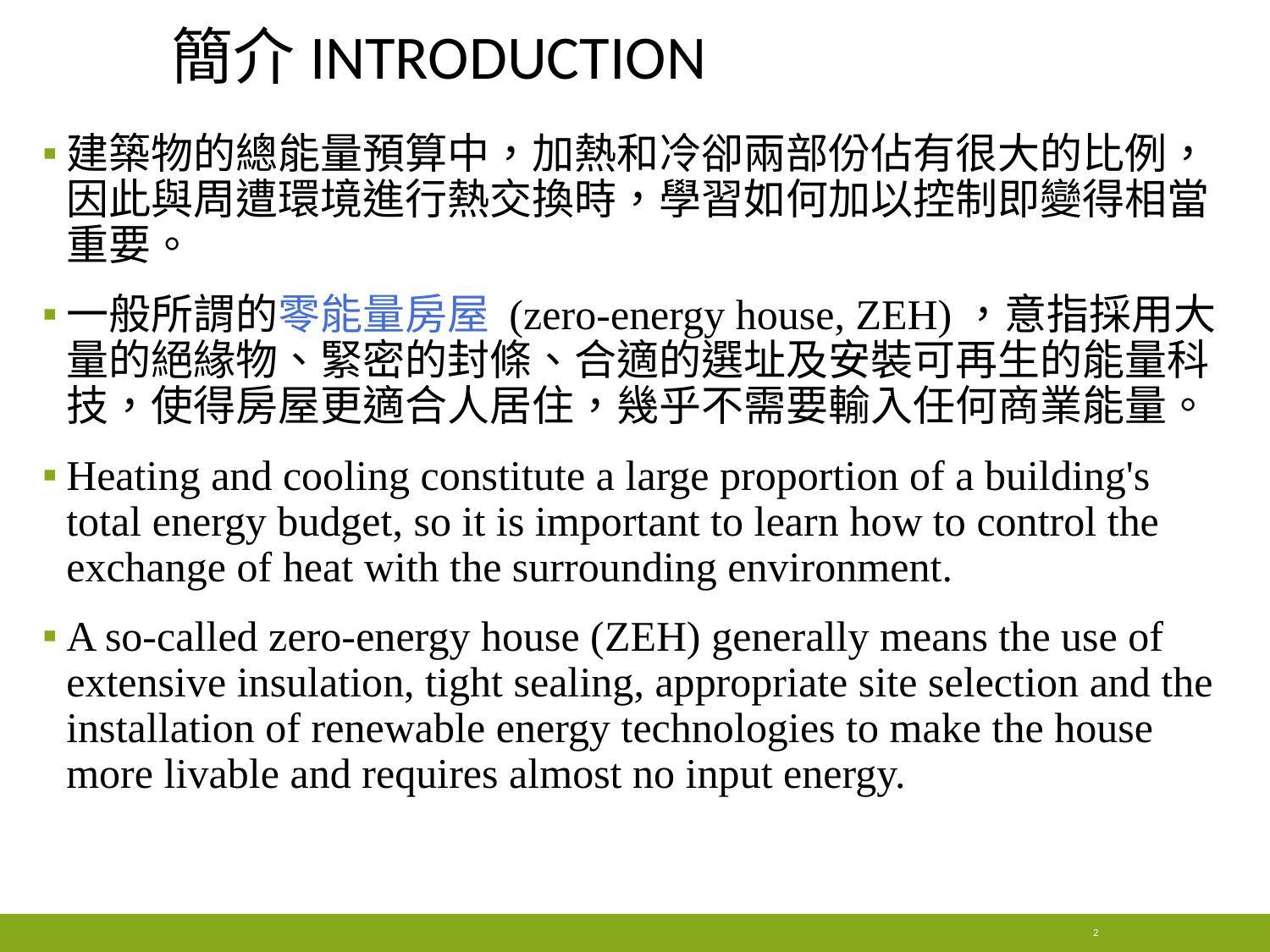

# 簡介introduction
建築物的總能量預算中，加熱和冷卻兩部份佔有很大的比例，因此與周遭環境進行熱交換時，學習如何加以控制即變得相當重要。
一般所謂的零能量房屋 (zero-energy house, ZEH)，意指採用大量的絕緣物、緊密的封條、合適的選址及安裝可再生的能量科技，使得房屋更適合人居住，幾乎不需要輸入任何商業能量。
Heating and cooling constitute a large proportion of a building's total energy budget, so it is important to learn how to control the exchange of heat with the surrounding environment.
A so-called zero-energy house (ZEH) generally means the use of extensive insulation, tight sealing, appropriate site selection and the installation of renewable energy technologies to make the house more livable and requires almost no input energy.
2